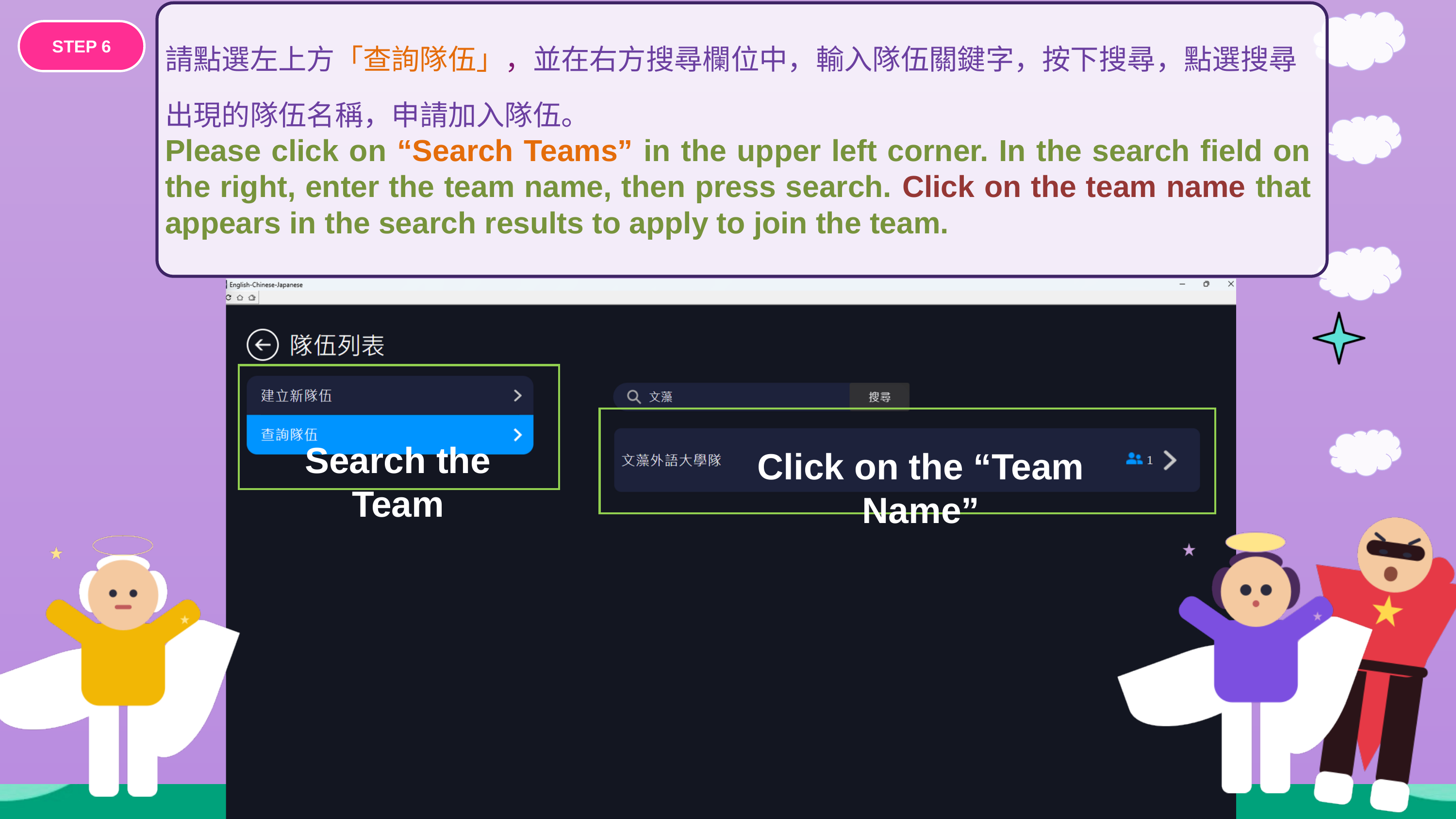

請點選左上方「查詢隊伍」，並在右方搜尋欄位中，輸入隊伍關鍵字，按下搜尋，點選搜尋出現的隊伍名稱，申請加入隊伍。
Please click on “Search Teams” in the upper left corner. In the search field on the right, enter the team name, then press search. Click on the team name that appears in the search results to apply to join the team.

STEP 6

Search the Team
Click on the “Team Name”